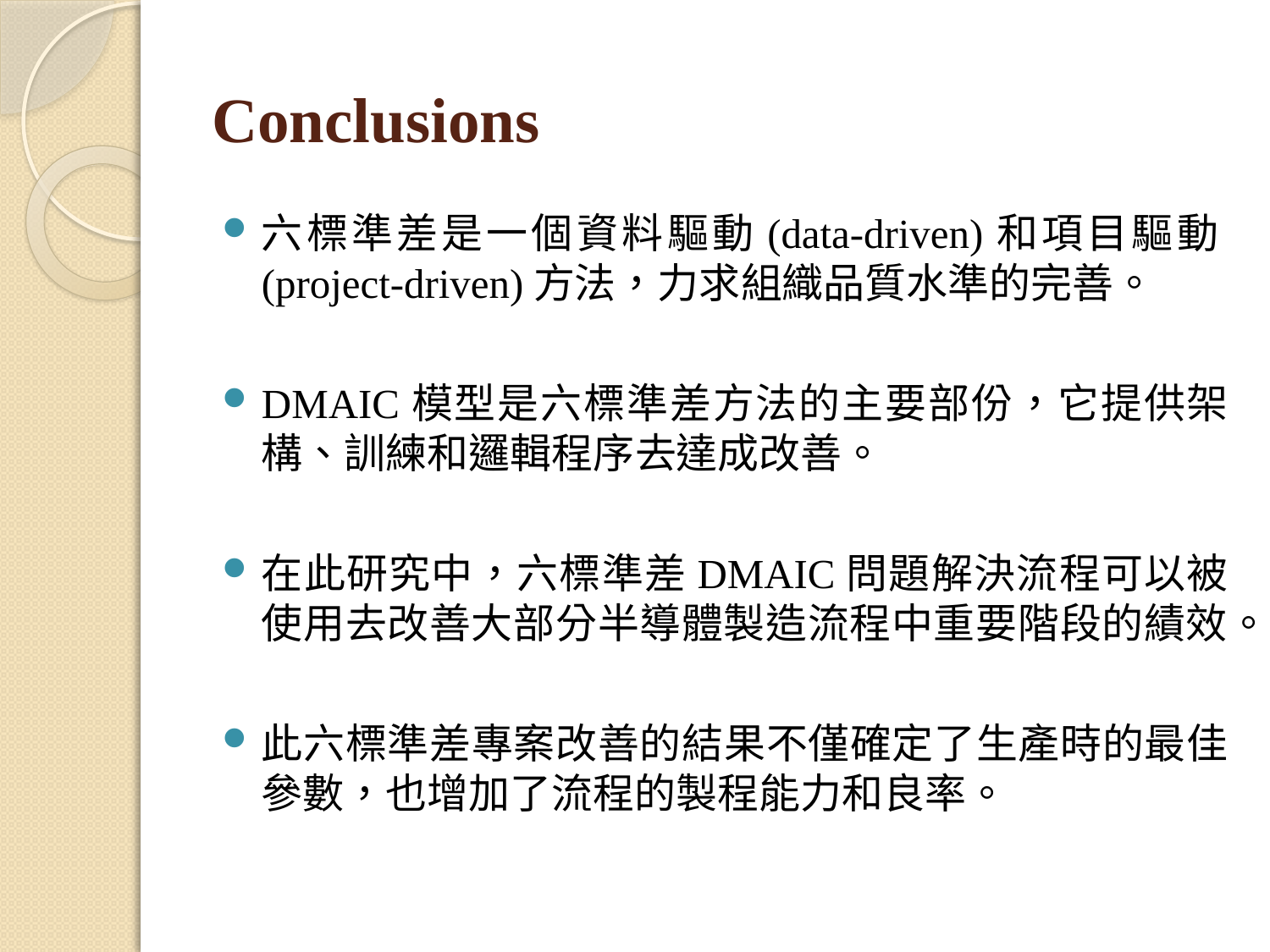

# Conclusions
六標準差是一個資料驅動(data-driven)和項目驅動(project-driven)方法，力求組織品質水準的完善。

DMAIC模型是六標準差方法的主要部份，它提供架構、訓練和邏輯程序去達成改善。

在此研究中，六標準差DMAIC問題解決流程可以被使用去改善大部分半導體製造流程中重要階段的績效。

此六標準差專案改善的結果不僅確定了生產時的最佳參數，也增加了流程的製程能力和良率。